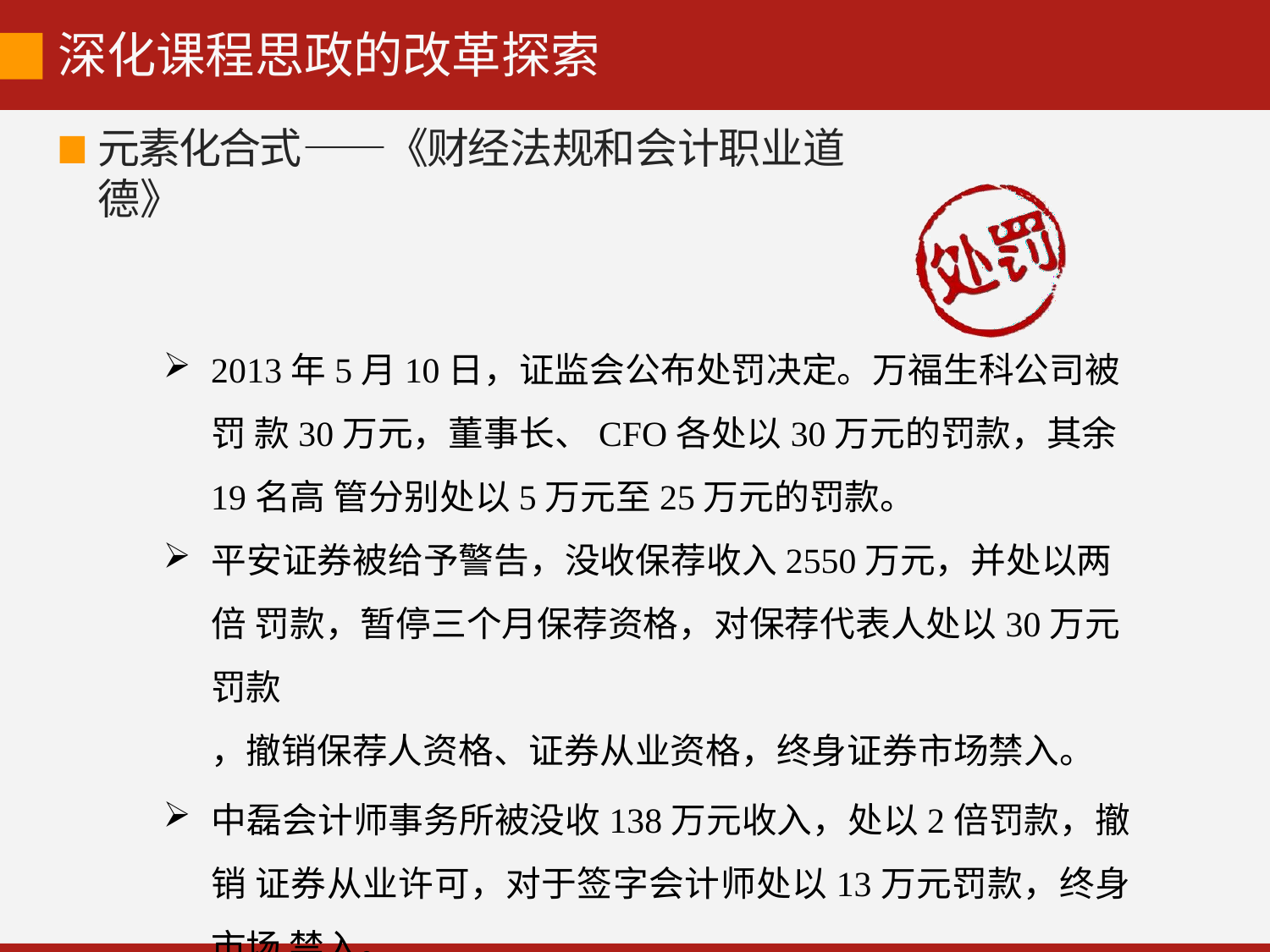

# 深化课程思政的改革探索
元素化合式——《财经法规和会计职业道德》

2013年5月10日，证监会公布处罚决定。万福生科公司被罚 款30万元，董事长、CFO各处以30万元的罚款，其余19名高 管分别处以5万元至25万元的罚款。
平安证券被给予警告，没收保荐收入2550万元，并处以两倍 罚款，暂停三个月保荐资格，对保荐代表人处以30万元罚款
，撤销保荐人资格、证券从业资格，终身证券市场禁入。
中磊会计师事务所被没收138万元收入，处以2倍罚款，撤销 证券从业许可，对于签字会计师处以13万元罚款，终身市场 禁入。